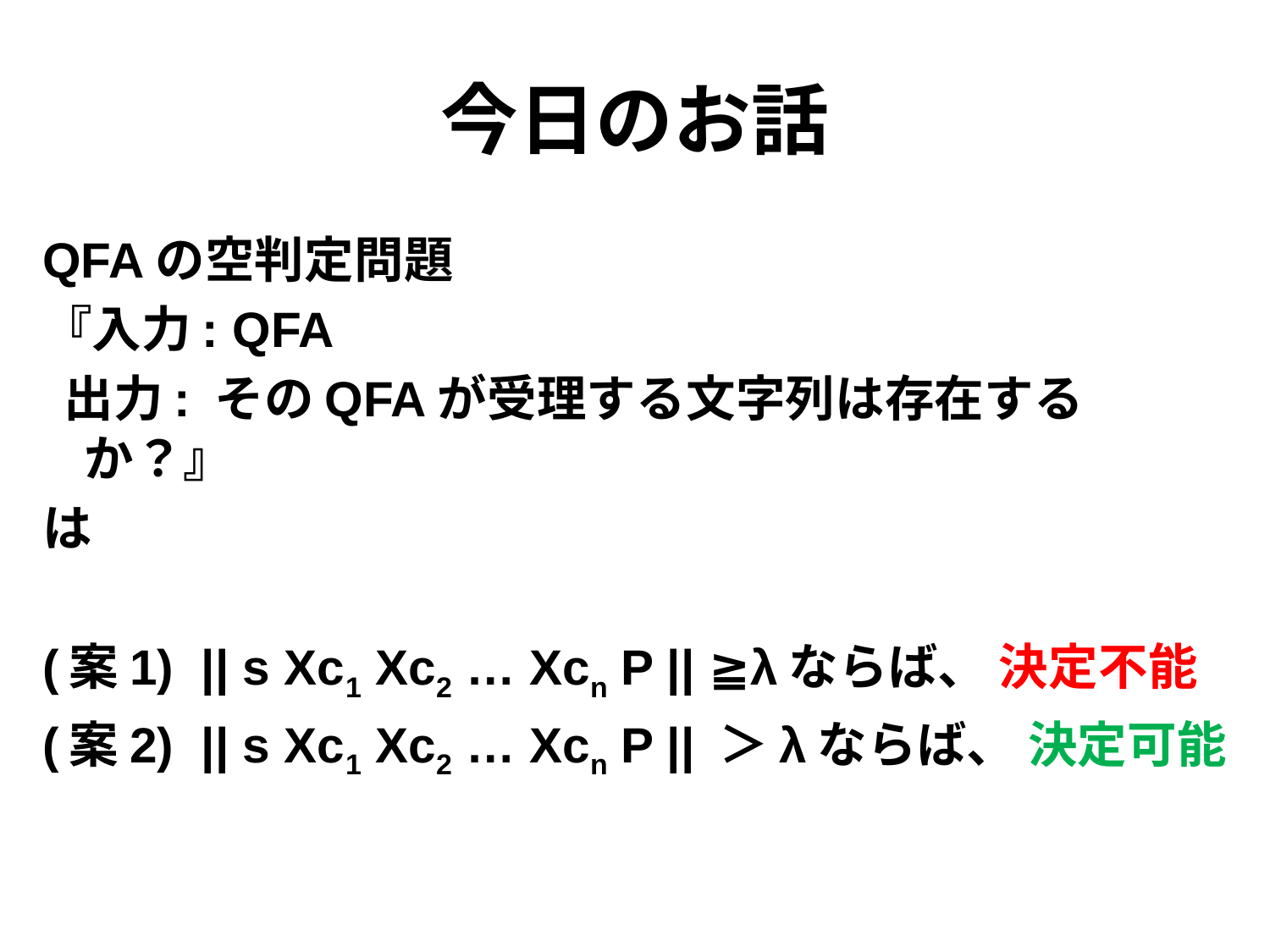

# 今日のお話
QFAの空判定問題
『入力: QFA
 出力: そのQFAが受理する文字列は存在するか？』
は

(案1)  || s Xc1 Xc2 … Xcn P || ≧λならば、 決定不能
(案2)  || s Xc1 Xc2 … Xcn P || ＞λならば、 決定可能